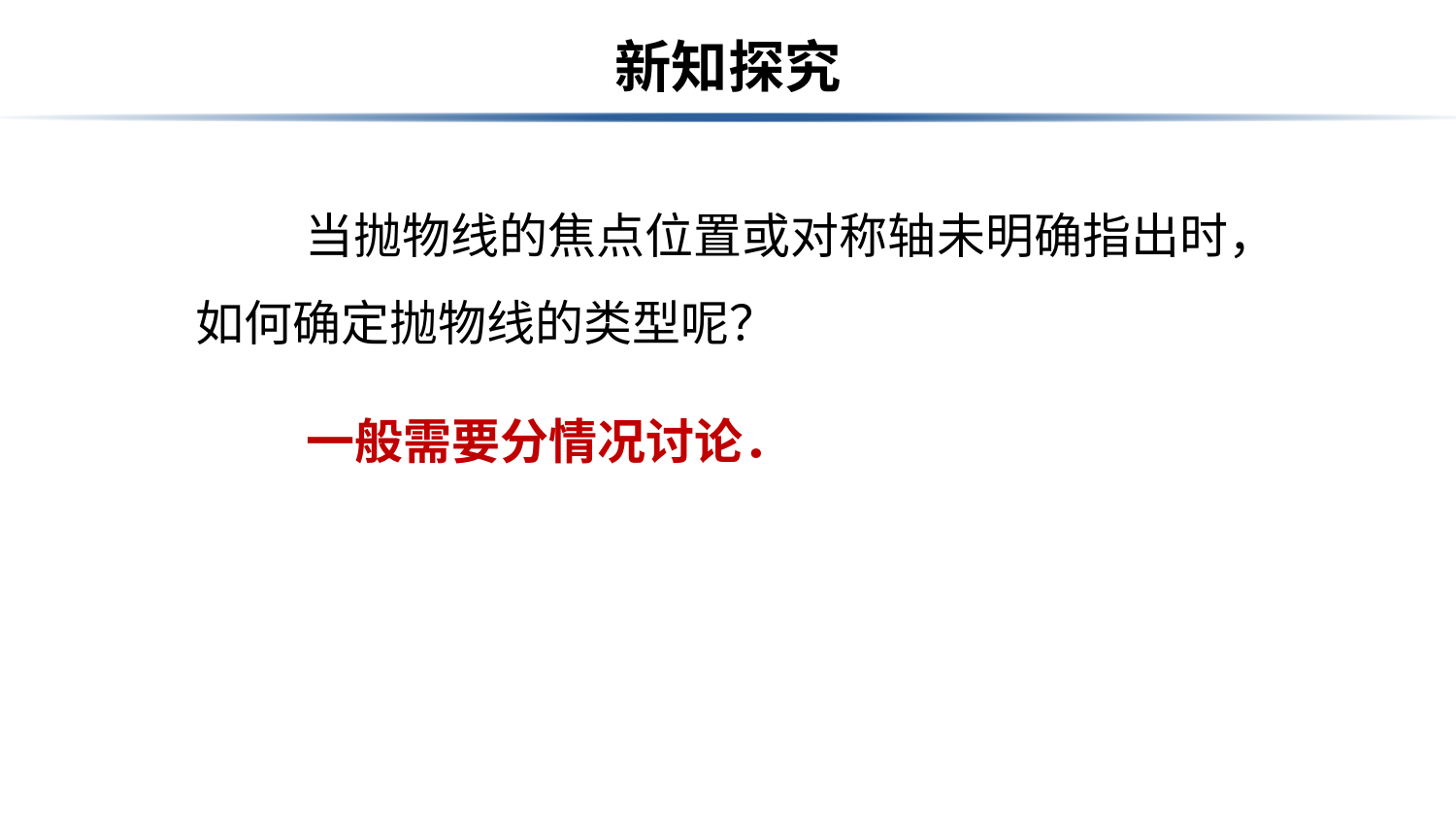

# 新知探究
         当抛物线的焦点位置或对称轴未明确指出时，如何确定抛物线的类型呢？
一般需要分情况讨论．